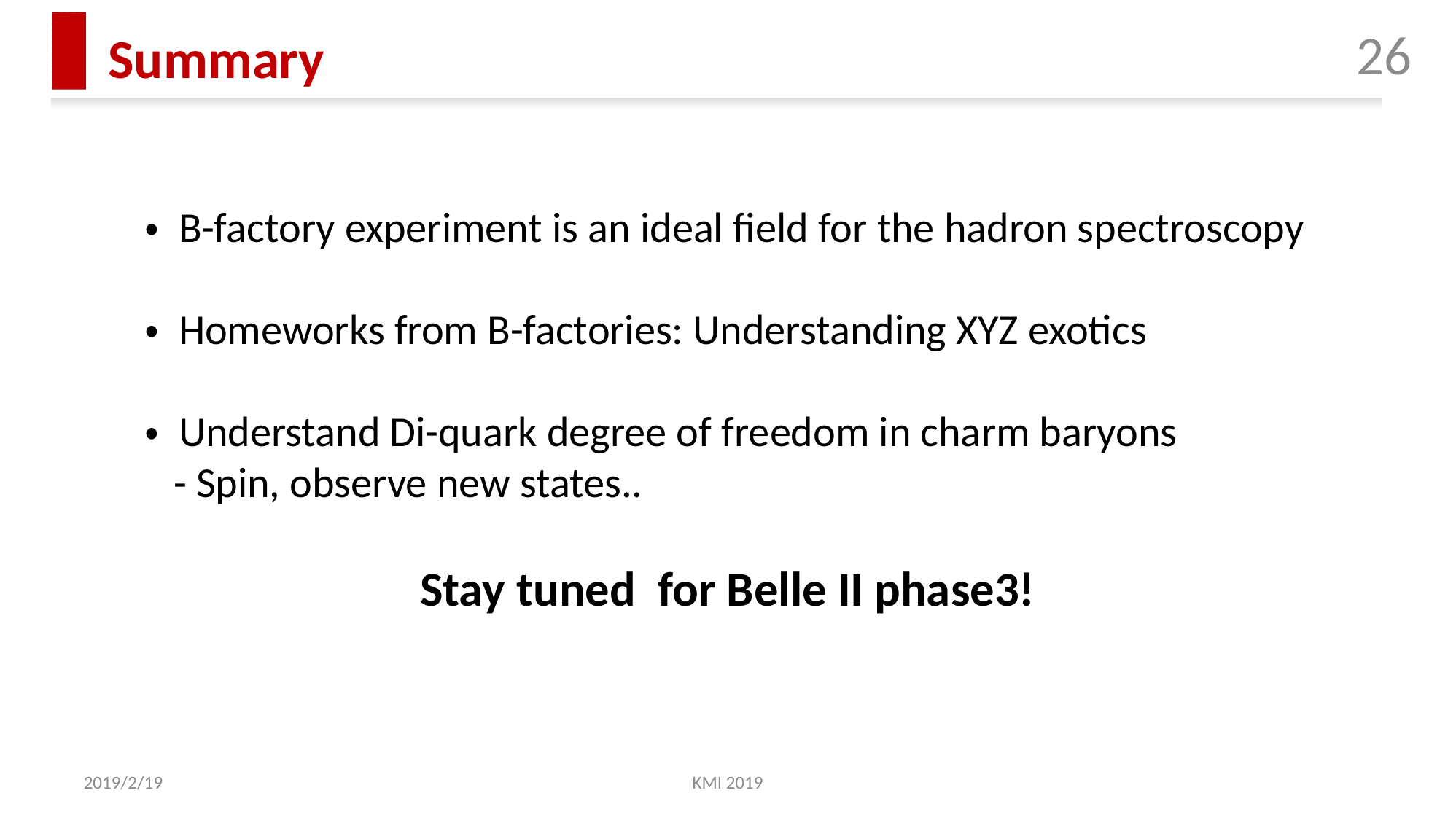

# Summary
・ B-factory experiment is an ideal field for the hadron spectroscopy

・ Homeworks from B-factories: Understanding XYZ exotics

・ Understand Di-quark degree of freedom in charm baryons
   - Spin, observe new states..

Stay tuned  for Belle II phase3!
2019/2/19
KMI 2019